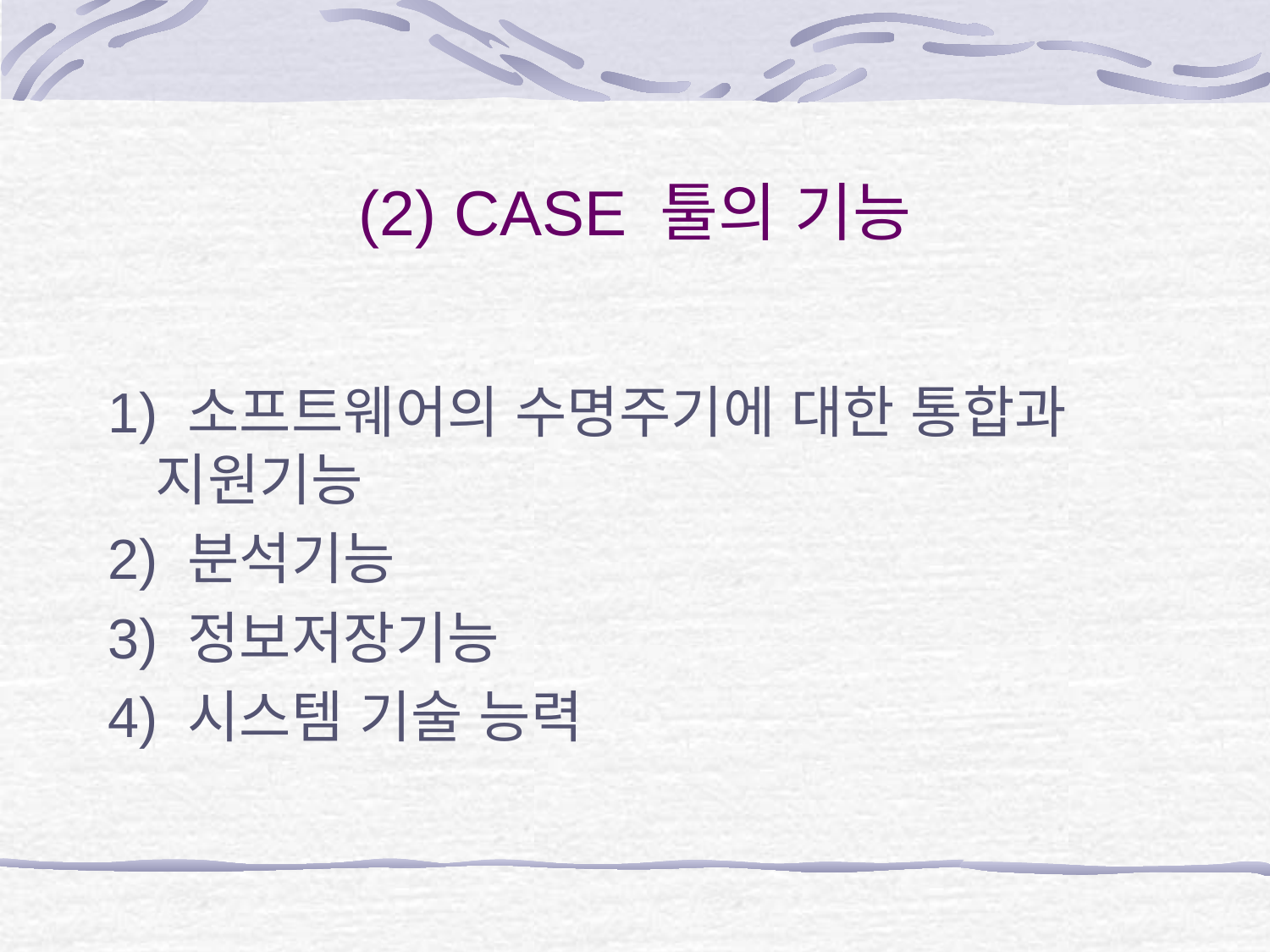

# (2) CASE 툴의 기능
1) 소프트웨어의 수명주기에 대한 통합과 지원기능
2) 분석기능
3) 정보저장기능
4) 시스템 기술 능력